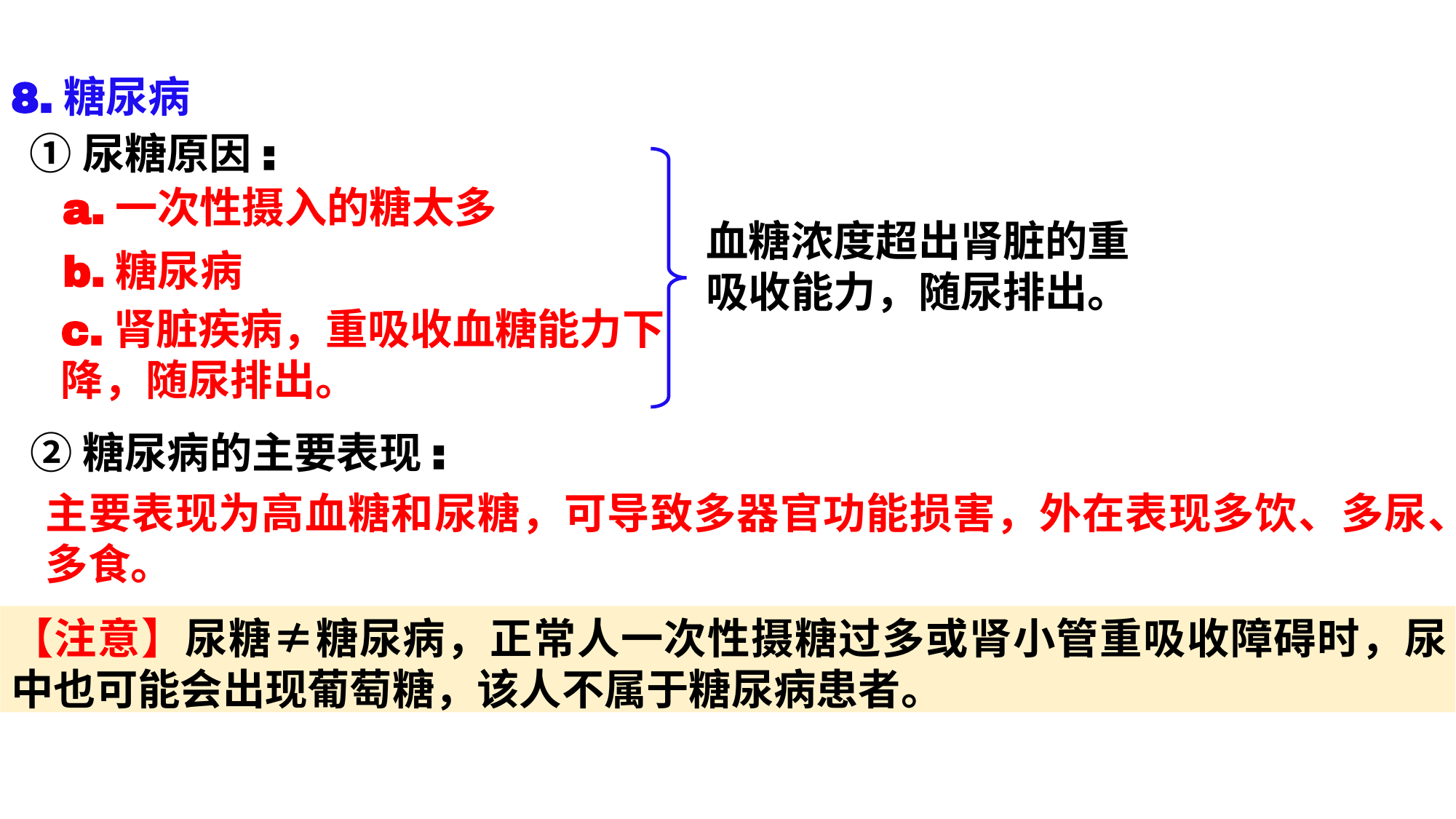

8.糖尿病
①尿糖原因:

血糖浓度超出肾脏的重吸收能力，随尿排出。
a.一次性摄入的糖太多
b.糖尿病
c.肾脏疾病，重吸收血糖能力下降，随尿排出。
②糖尿病的主要表现:
主要表现为高血糖和尿糖，可导致多器官功能损害，外在表现多饮、多尿、多食。
【注意】尿糖≠糖尿病，正常人一次性摄糖过多或肾小管重吸收障碍时，尿中也可能会出现葡萄糖，该人不属于糖尿病患者。